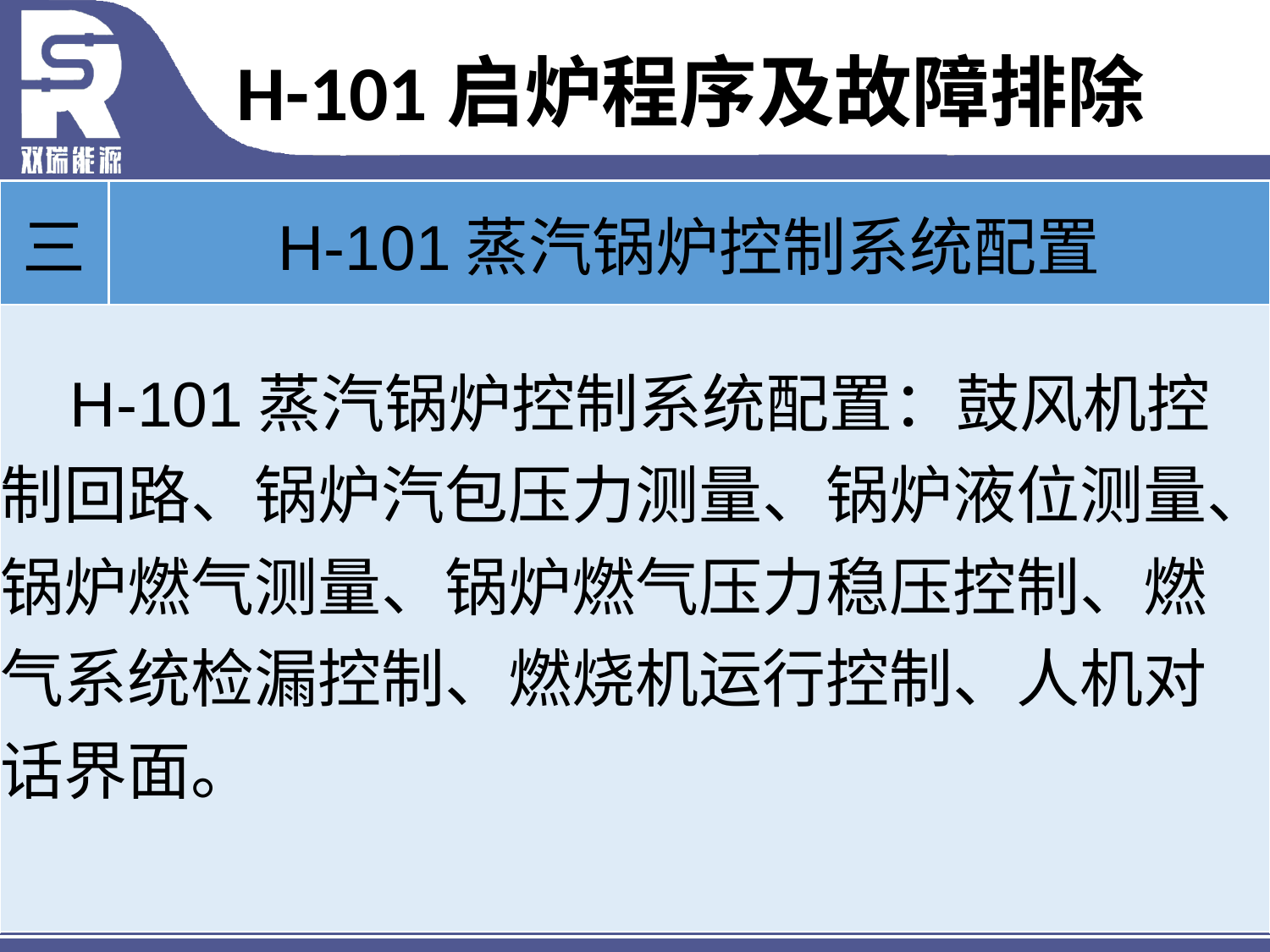

# H-101启炉程序及故障排除
| 三 | H-101蒸汽锅炉控制系统配置 |
| --- | --- |
| H-101蒸汽锅炉控制系统配置：鼓风机控制回路、锅炉汽包压力测量、锅炉液位测量、锅炉燃气测量、锅炉燃气压力稳压控制、燃气系统检漏控制、燃烧机运行控制、人机对话界面。 |  |